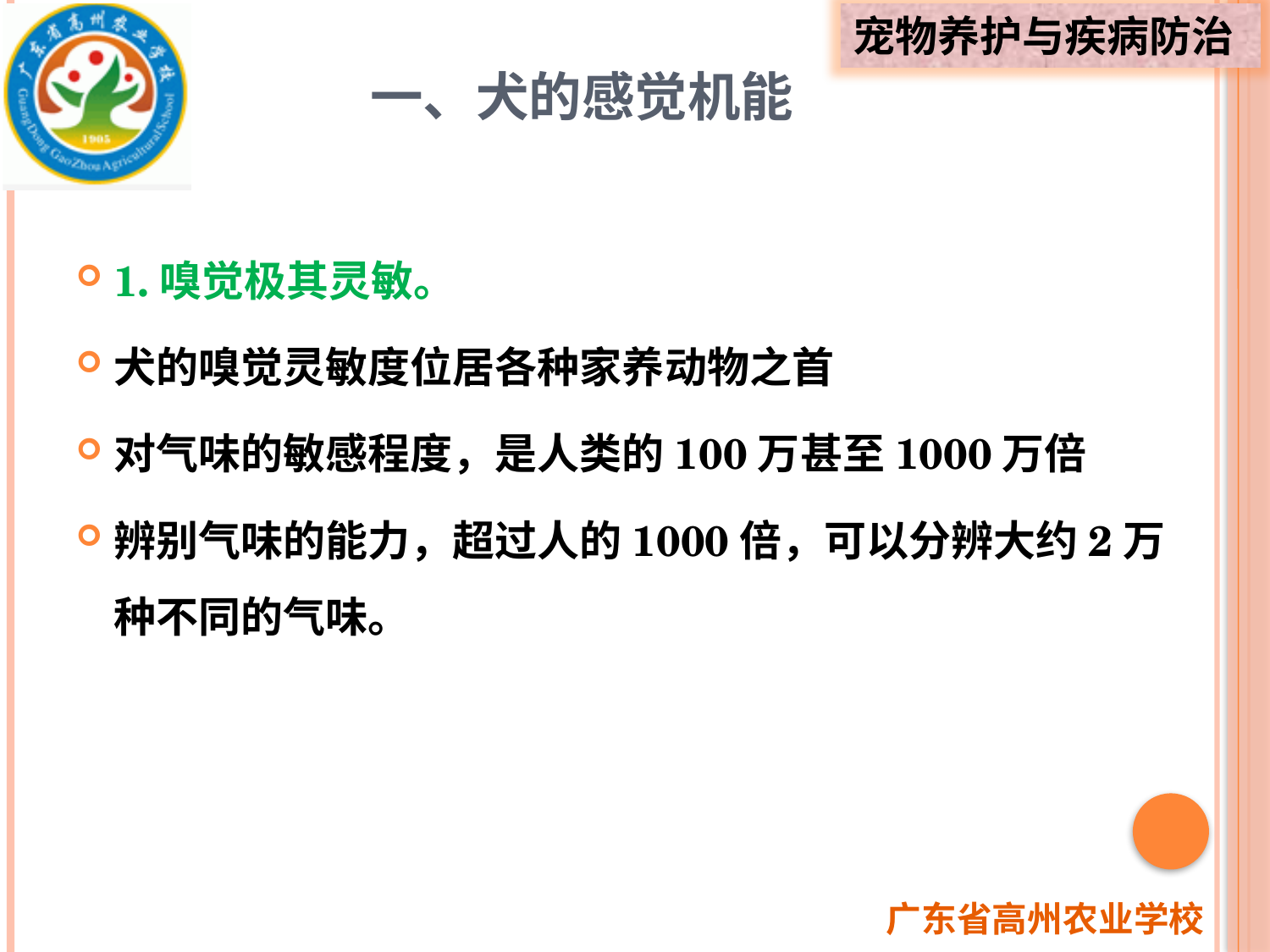

# 一、犬的感觉机能
1.嗅觉极其灵敏。
犬的嗅觉灵敏度位居各种家养动物之首
对气味的敏感程度，是人类的100万甚至1000万倍
辨别气味的能力，超过人的1000倍，可以分辨大约2万种不同的气味。